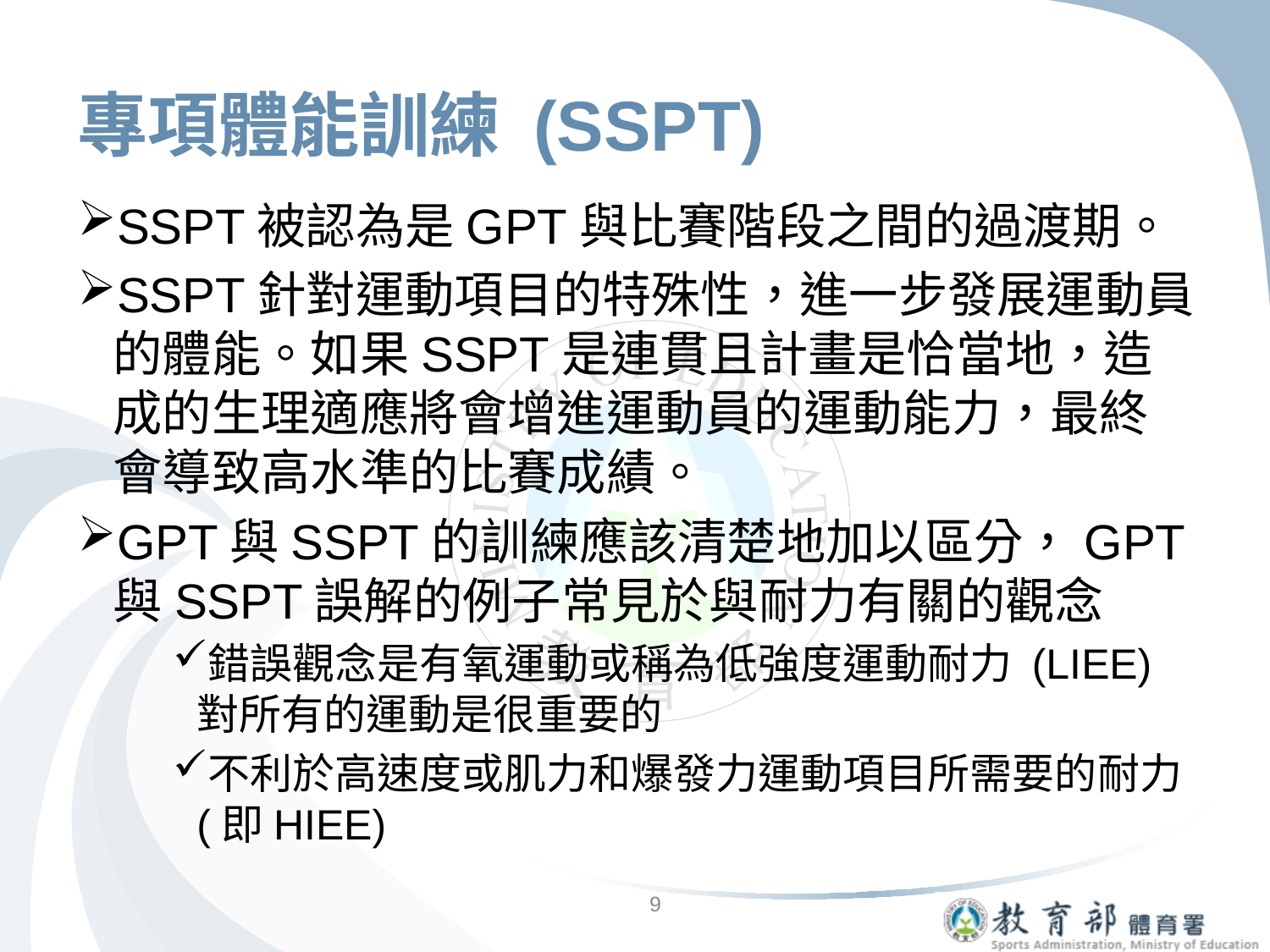

# 專項體能訓練 (SSPT)
SSPT被認為是GPT與比賽階段之間的過渡期。
SSPT針對運動項目的特殊性，進一步發展運動員的體能。如果SSPT是連貫且計畫是恰當地，造成的生理適應將會增進運動員的運動能力，最終會導致高水準的比賽成績。
GPT與SSPT的訓練應該清楚地加以區分，GPT與SSPT誤解的例子常見於與耐力有關的觀念
錯誤觀念是有氧運動或稱為低強度運動耐力 (LIEE) 對所有的運動是很重要的
不利於高速度或肌力和爆發力運動項目所需要的耐力 (即HIEE)
9